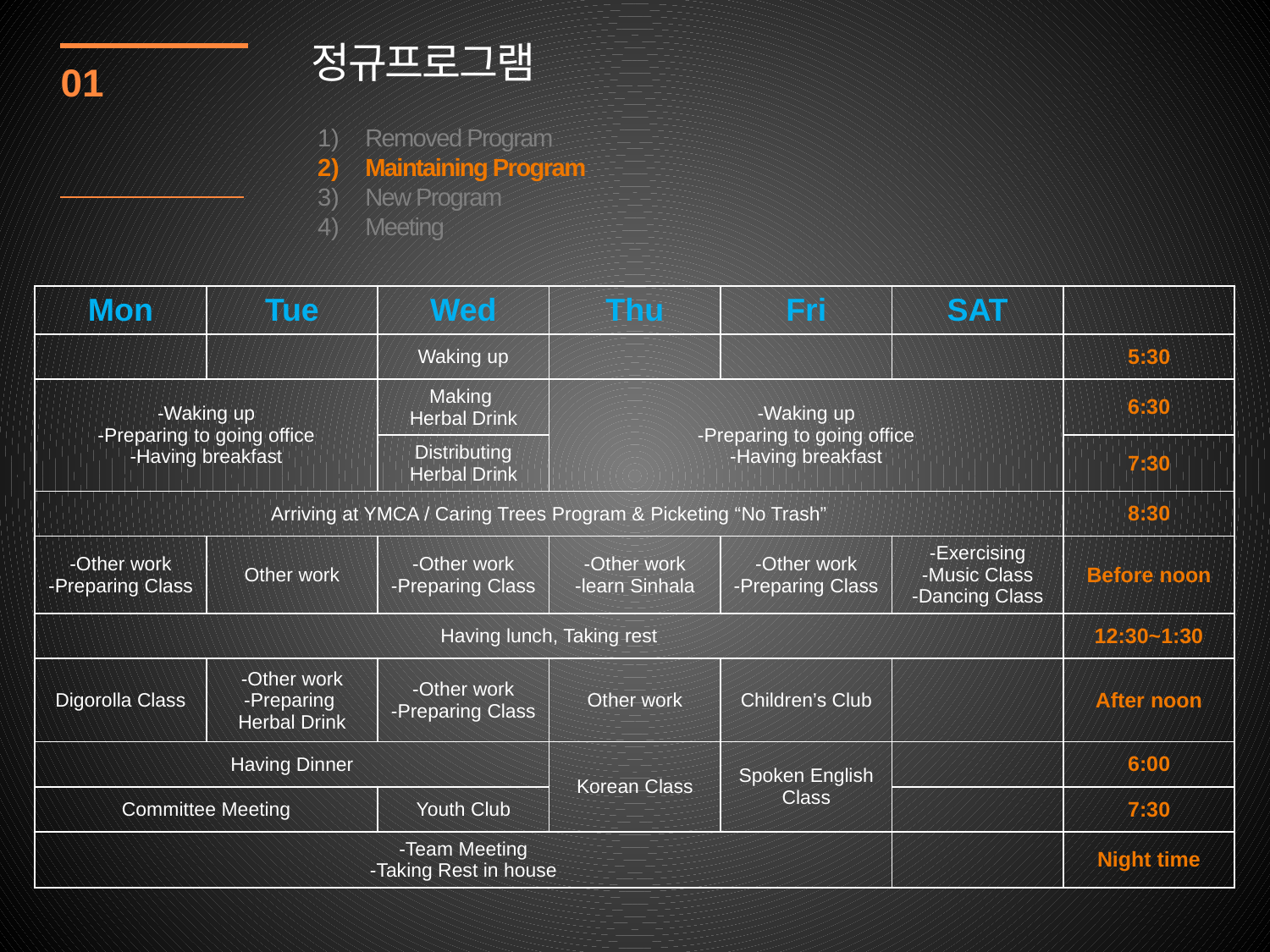

정규프로그램
01
Removed Program
Maintaining Program
New Program
Meeting
| Mon | Tue | Wed | Thu | Fri | SAT |  |
| --- | --- | --- | --- | --- | --- | --- |
|  |  | Waking up |  |  |  | 5:30 |
| -Waking up -Preparing to going office -Having breakfast |  | Making Herbal Drink | -Waking up -Preparing to going office -Having breakfast |  |  | 6:30 |
|  |  | Distributing Herbal Drink |  |  |  | 7:30 |
| Arriving at YMCA / Caring Trees Program & Picketing “No Trash” |  |  |  |  |  | 8:30 |
| -Other work -Preparing Class | Other work | -Other work -Preparing Class | -Other work -learn Sinhala | -Other work -Preparing Class | -Exercising -Music Class -Dancing Class | Before noon |
| Having lunch, Taking rest |  |  |  |  |  | 12:30~1:30 |
| Digorolla Class | -Other work -Preparing Herbal Drink | -Other work -Preparing Class | Other work | Children’s Club |  | After noon |
| Having Dinner |  |  | Korean Class | Spoken English Class |  | 6:00 |
| Committee Meeting |  | Youth Club |  |  |  | 7:30 |
| -Team Meeting -Taking Rest in house |  |  |  |  |  | Night time |